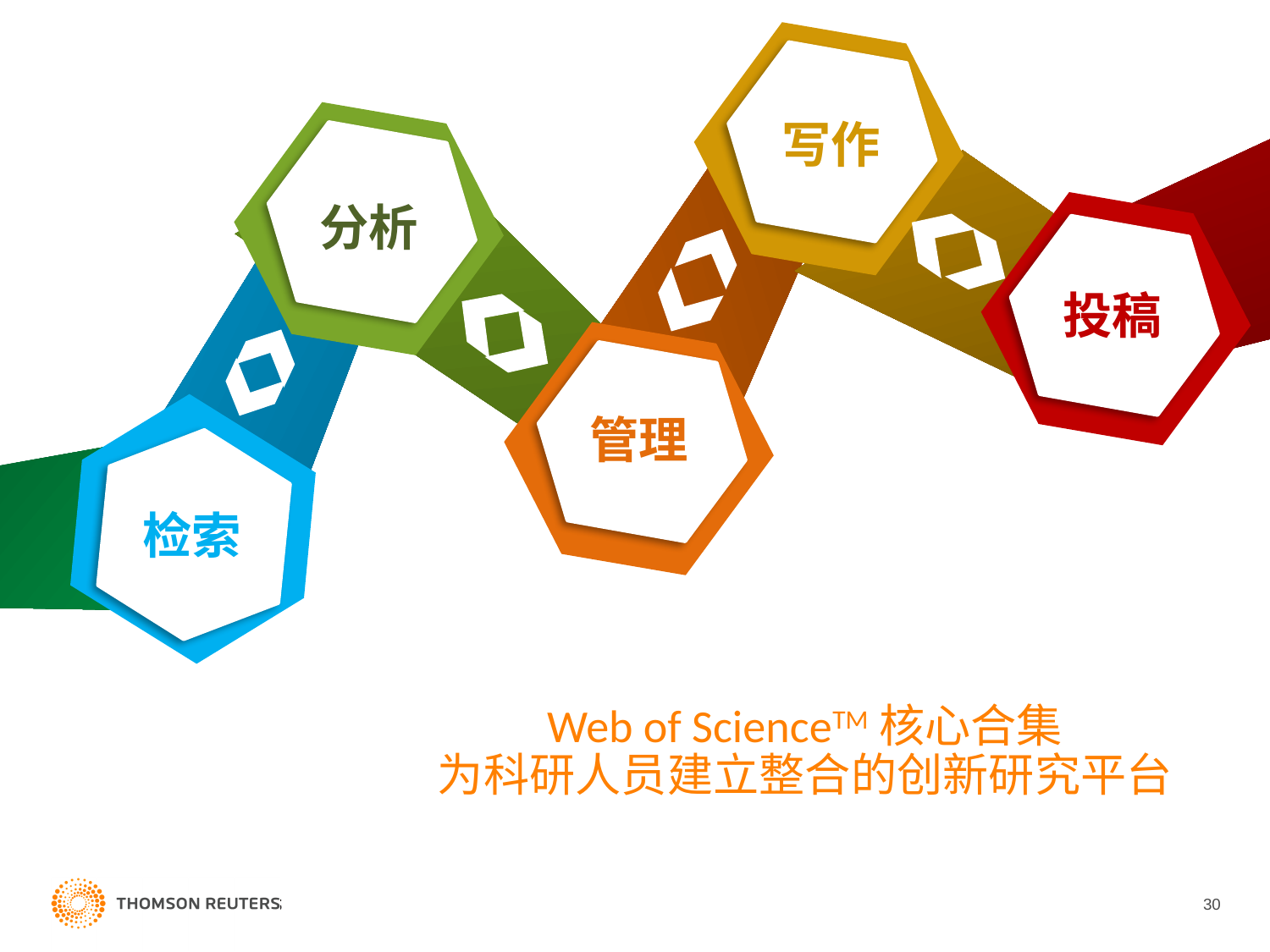

写作

管理

分析

检索

投稿

# Web of ScienceTM核心合集 为科研人员建立整合的创新研究平台
30